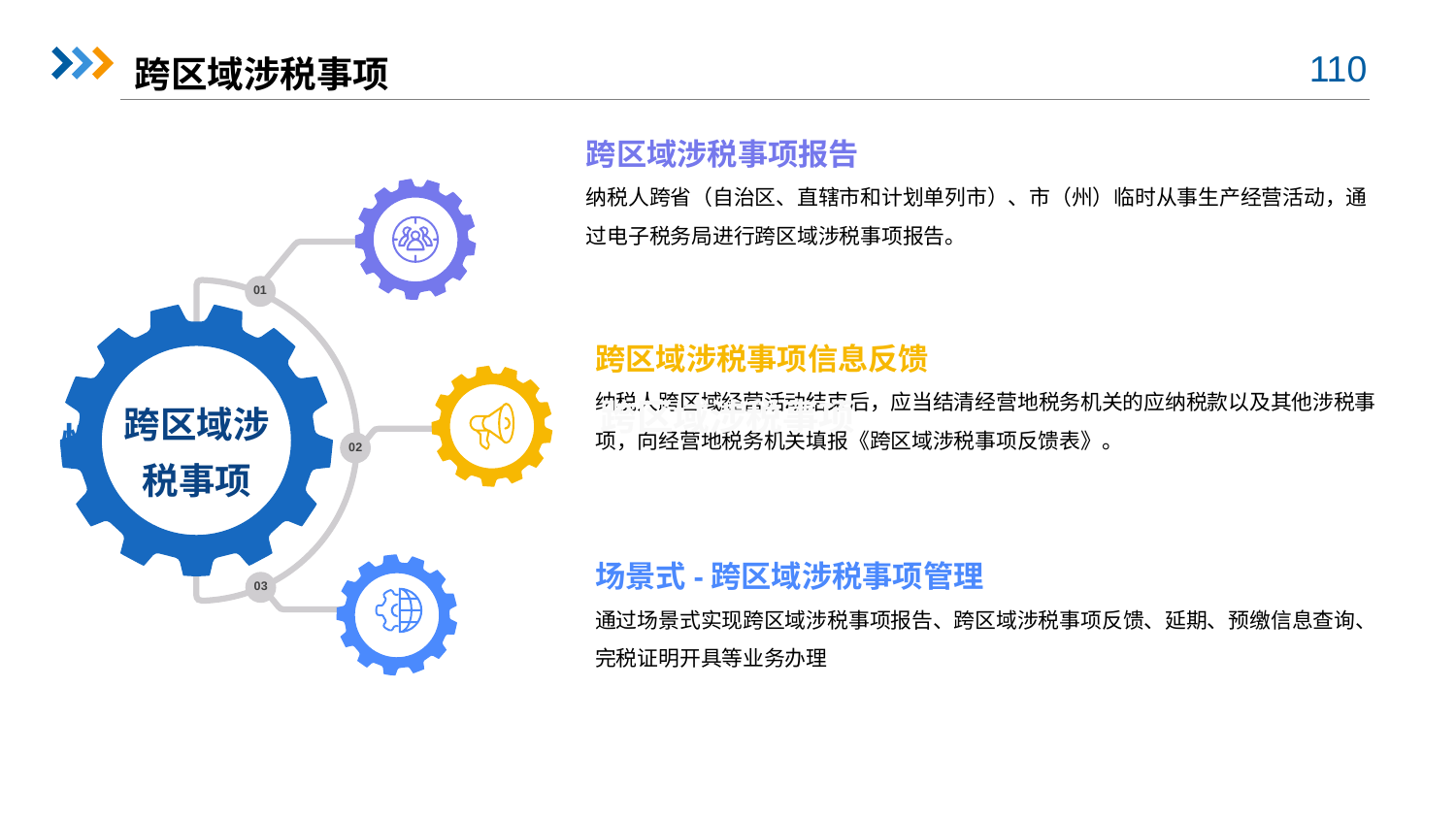

跨区域涉税事项
跨区域涉税事项报告
纳税人跨省（自治区、直辖市和计划单列市）、市（州）临时从事生产经营活动，通过电子税务局进行跨区域涉税事项报告。

01

性

跨区域涉税事项

02

03

跨区域涉税事项信息反馈
纳税人跨区域经营活动结束后，应当结清经营地税务机关的应纳税款以及其他涉税事项，向经营地税务机关填报《跨区域涉税事项反馈表》。
跨区域涉税事项
场景式-跨区域涉税事项管理
通过场景式实现跨区域涉税事项报告、跨区域涉税事项反馈、延期、预缴信息查询、完税证明开具等业务办理